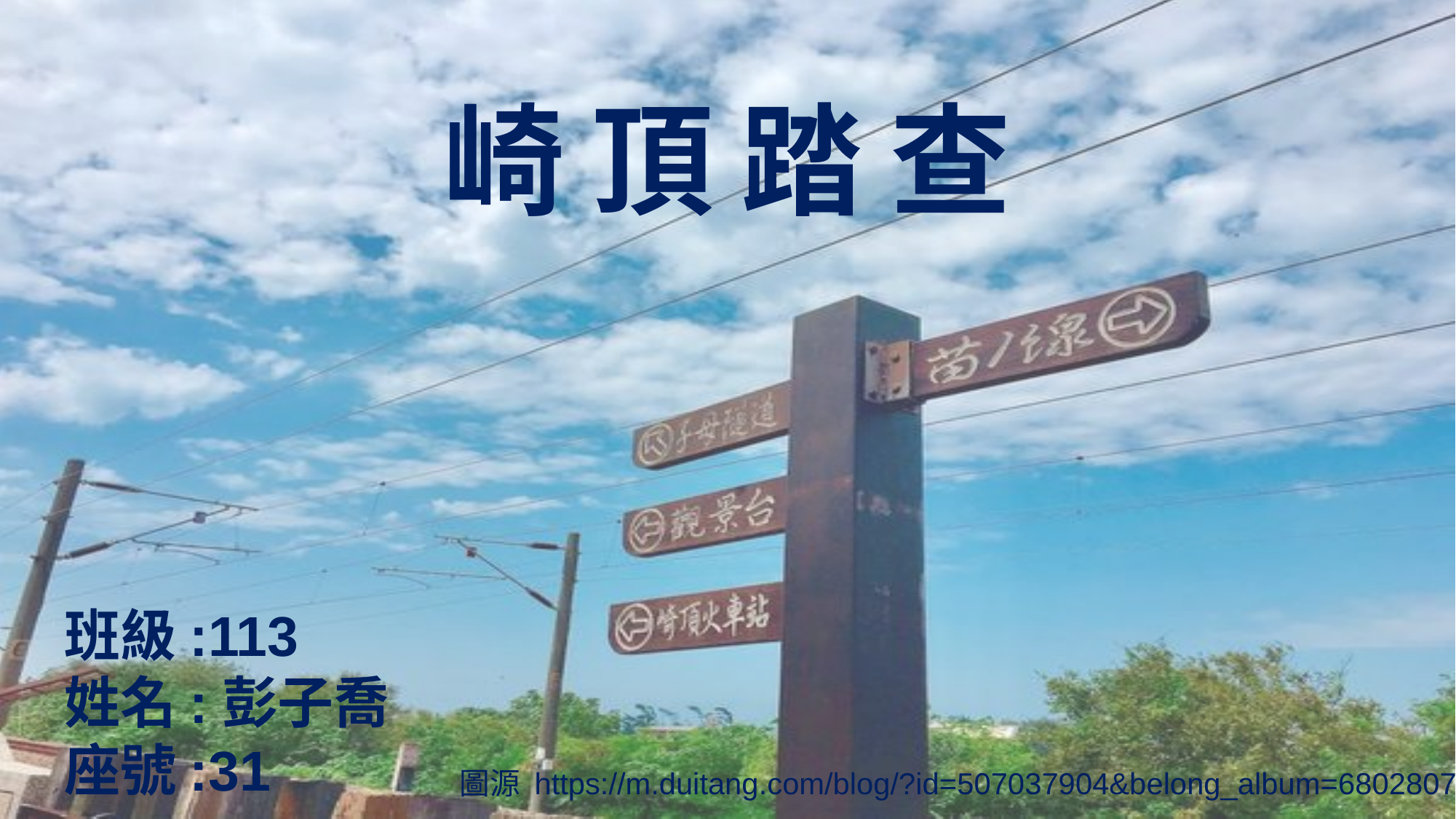

# 崎 頂 踏 查

班級:113
姓名:彭子喬
座號:31
圖源 https://m.duitang.com/blog/?id=507037904&belong_album=6802807